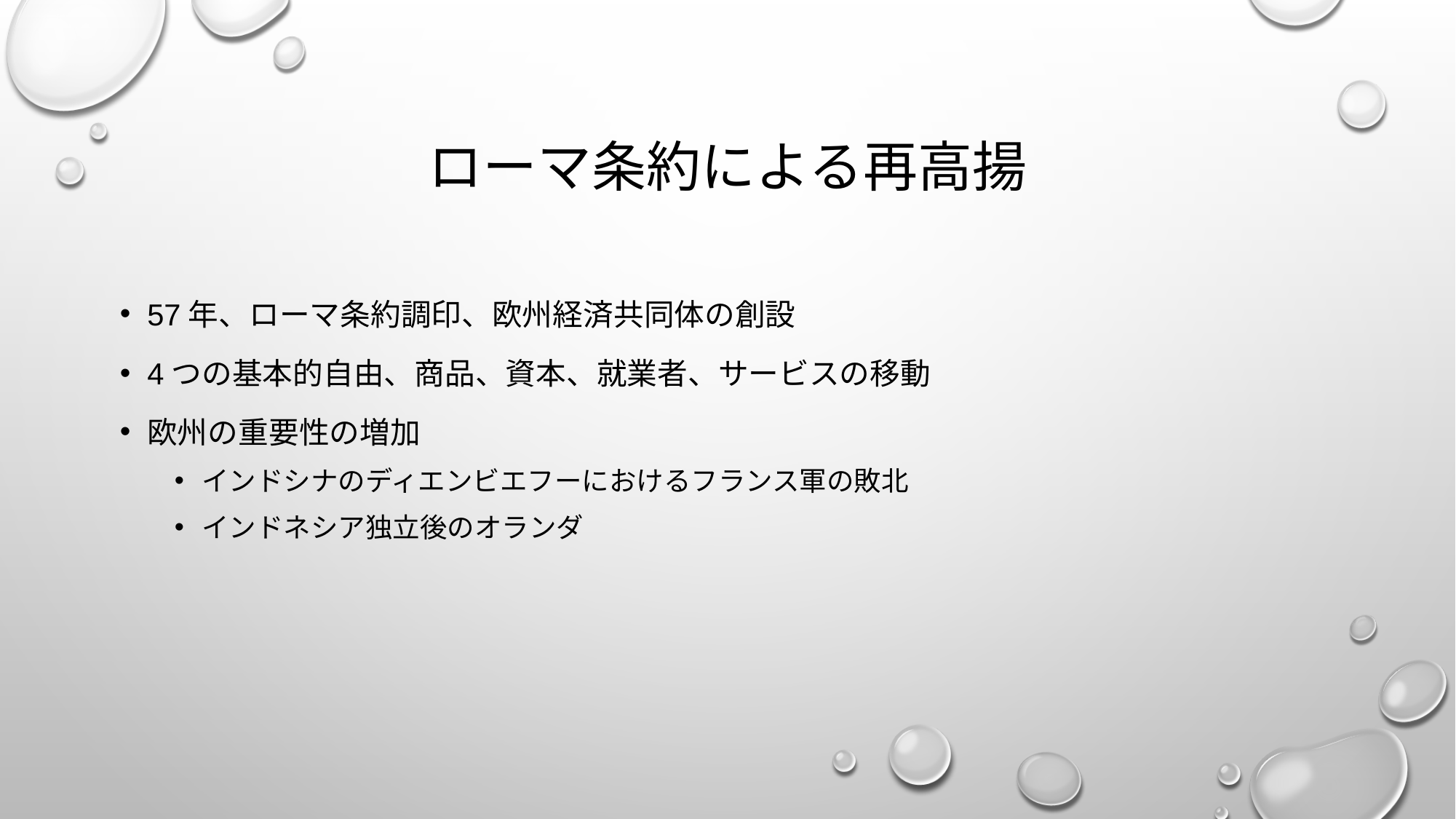

# ローマ条約による再高揚
57年、ローマ条約調印、欧州経済共同体の創設
4つの基本的自由、商品、資本、就業者、サービスの移動
欧州の重要性の増加
インドシナのディエンビエフーにおけるフランス軍の敗北
インドネシア独立後のオランダ